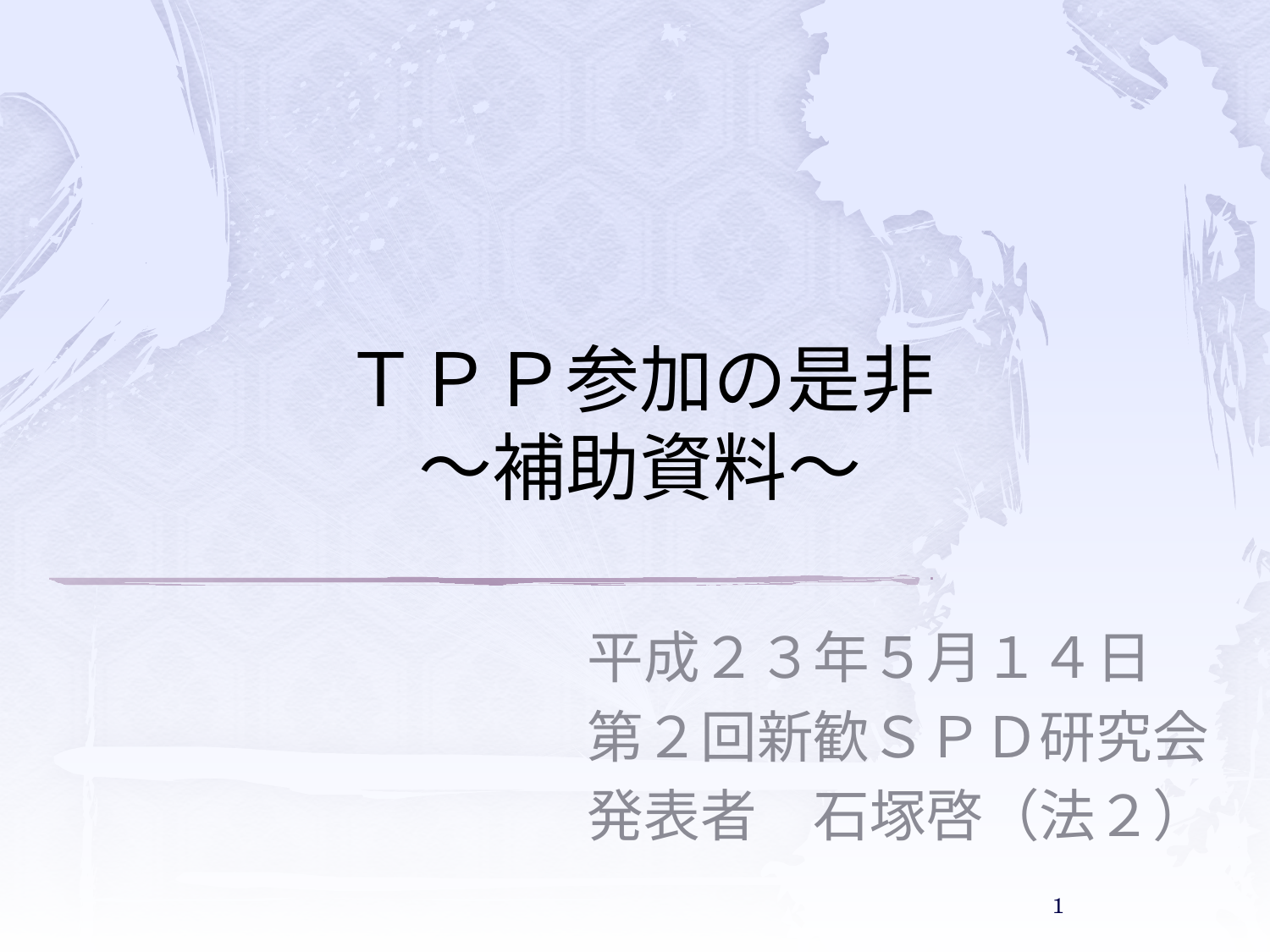

# ＴＰＰ参加の是非 ～補助資料～
平成２３年５月１４日
第２回新歓ＳＰＤ研究会
発表者　石塚啓（法２）
1